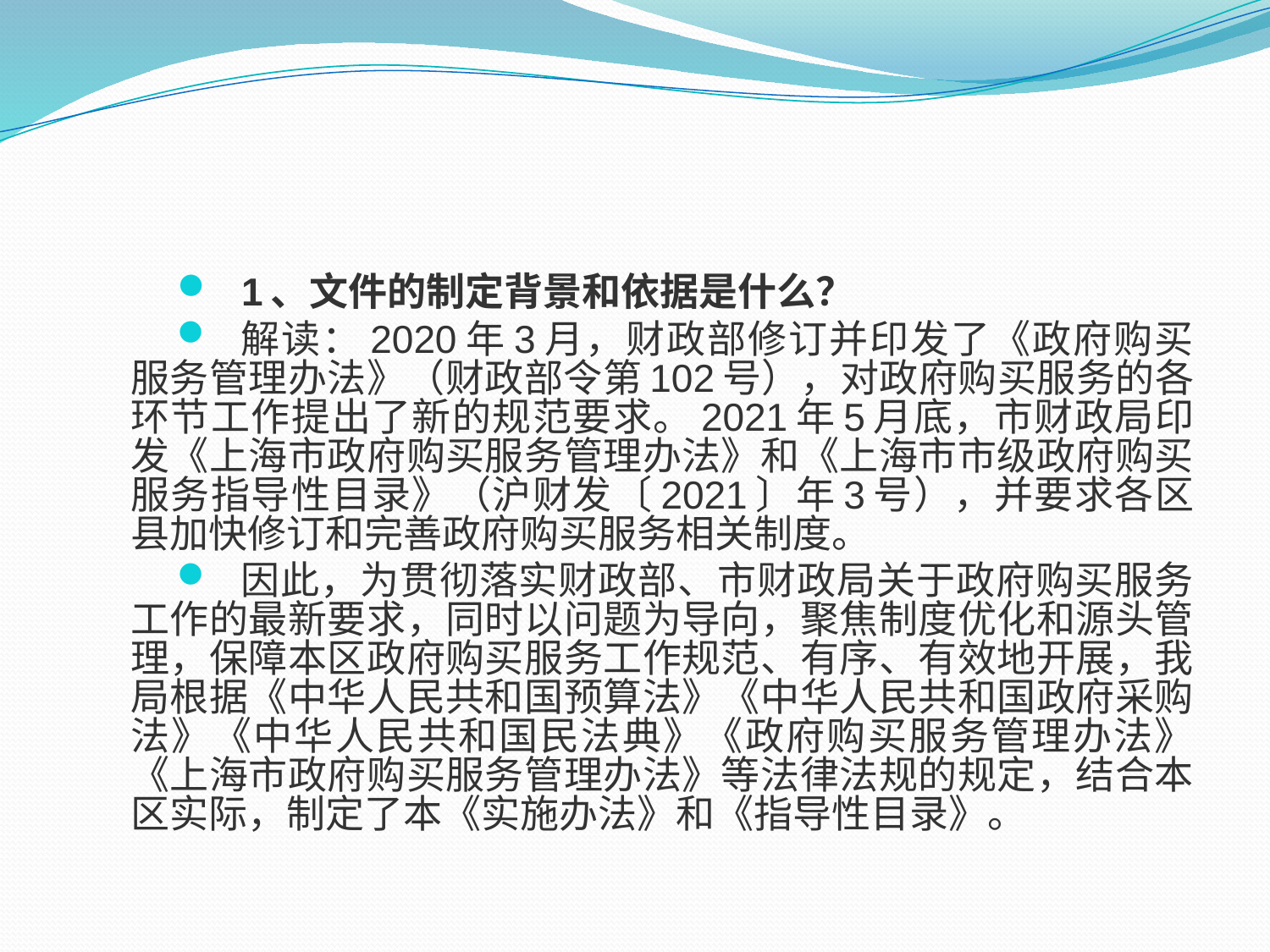

#
1、文件的制定背景和依据是什么？
解读：2020年3月，财政部修订并印发了《政府购买服务管理办法》（财政部令第102号），对政府购买服务的各环节工作提出了新的规范要求。2021年5月底，市财政局印发《上海市政府购买服务管理办法》和《上海市市级政府购买服务指导性目录》（沪财发〔2021〕年3号），并要求各区县加快修订和完善政府购买服务相关制度。
因此，为贯彻落实财政部、市财政局关于政府购买服务工作的最新要求，同时以问题为导向，聚焦制度优化和源头管理，保障本区政府购买服务工作规范、有序、有效地开展，我局根据《中华人民共和国预算法》《中华人民共和国政府采购法》《中华人民共和国民法典》《政府购买服务管理办法》《上海市政府购买服务管理办法》等法律法规的规定，结合本区实际，制定了本《实施办法》和《指导性目录》。